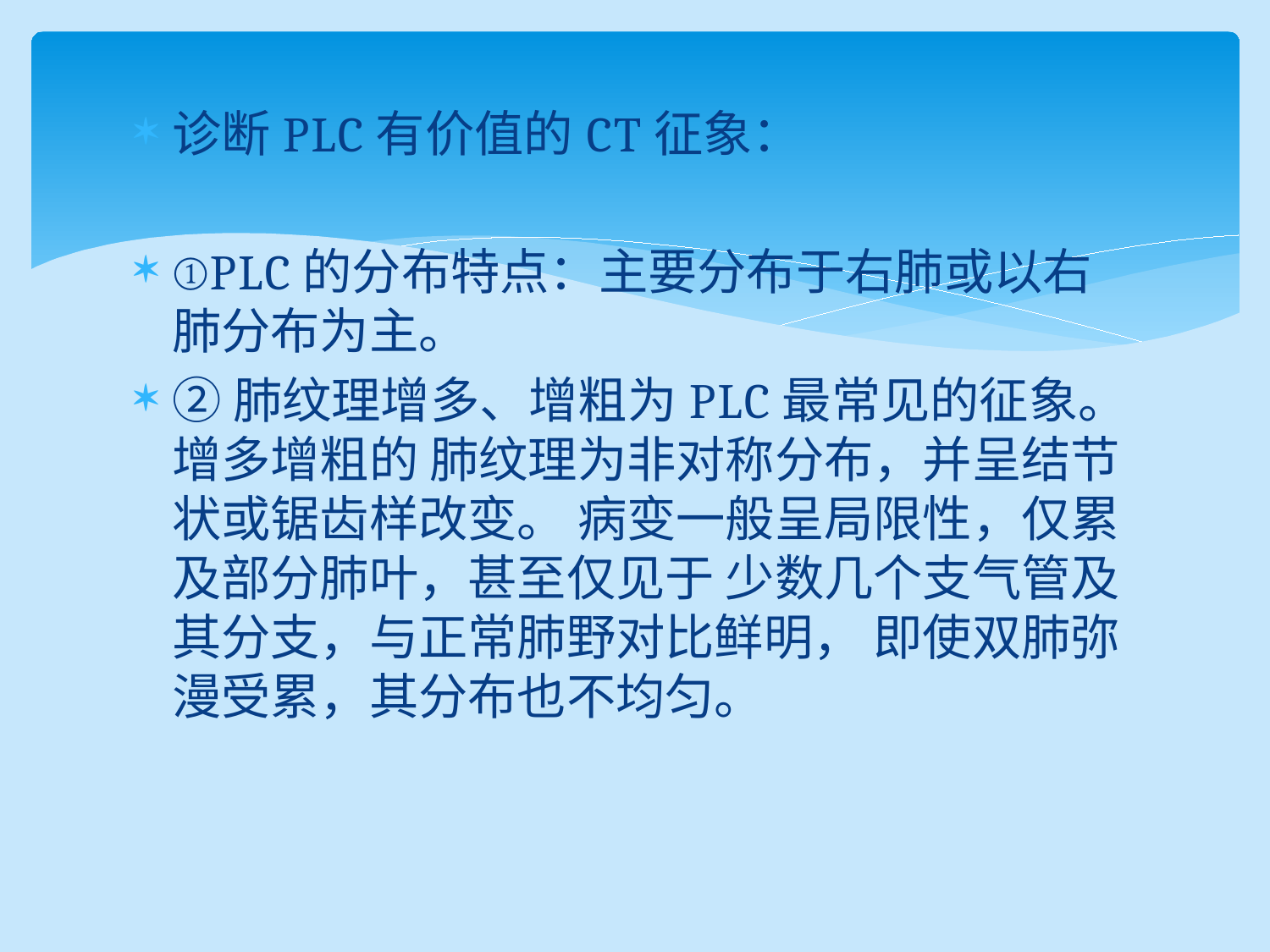

诊断PLC有价值的CT征象：

①PLC的分布特点：主要分布于右肺或以右肺分布为主。
②肺纹理增多、增粗为PLC最常见的征象。增多增粗的 肺纹理为非对称分布，并呈结节状或锯齿样改变。 病变一般呈局限性，仅累及部分肺叶，甚至仅见于 少数几个支气管及其分支，与正常肺野对比鲜明， 即使双肺弥漫受累，其分布也不均匀。